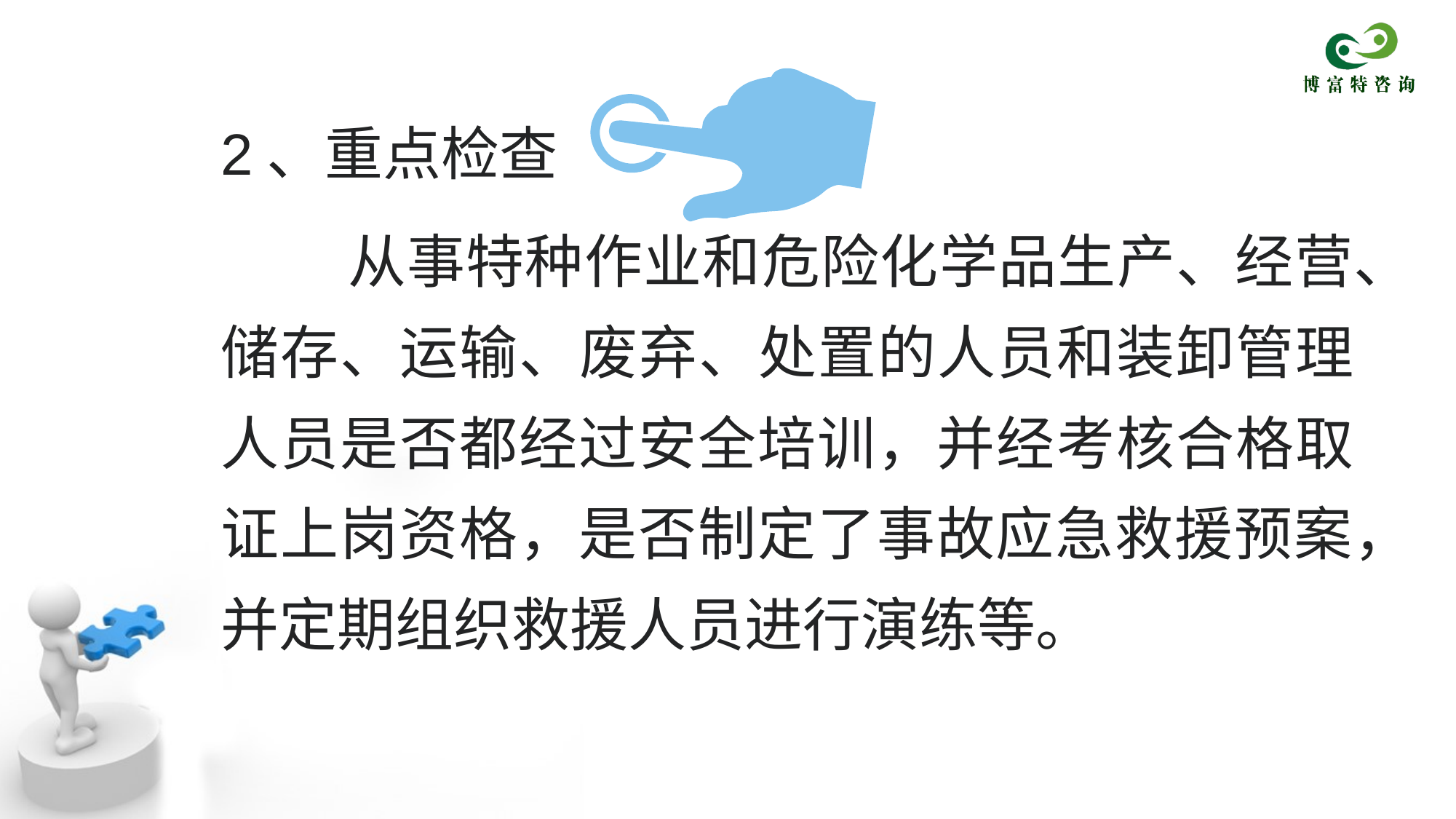

2、重点检查
        从事特种作业和危险化学品生产、经营、储存、运输、废弃、处置的人员和装卸管理人员是否都经过安全培训，并经考核合格取证上岗资格，是否制定了事故应急救援预案，并定期组织救援人员进行演练等。